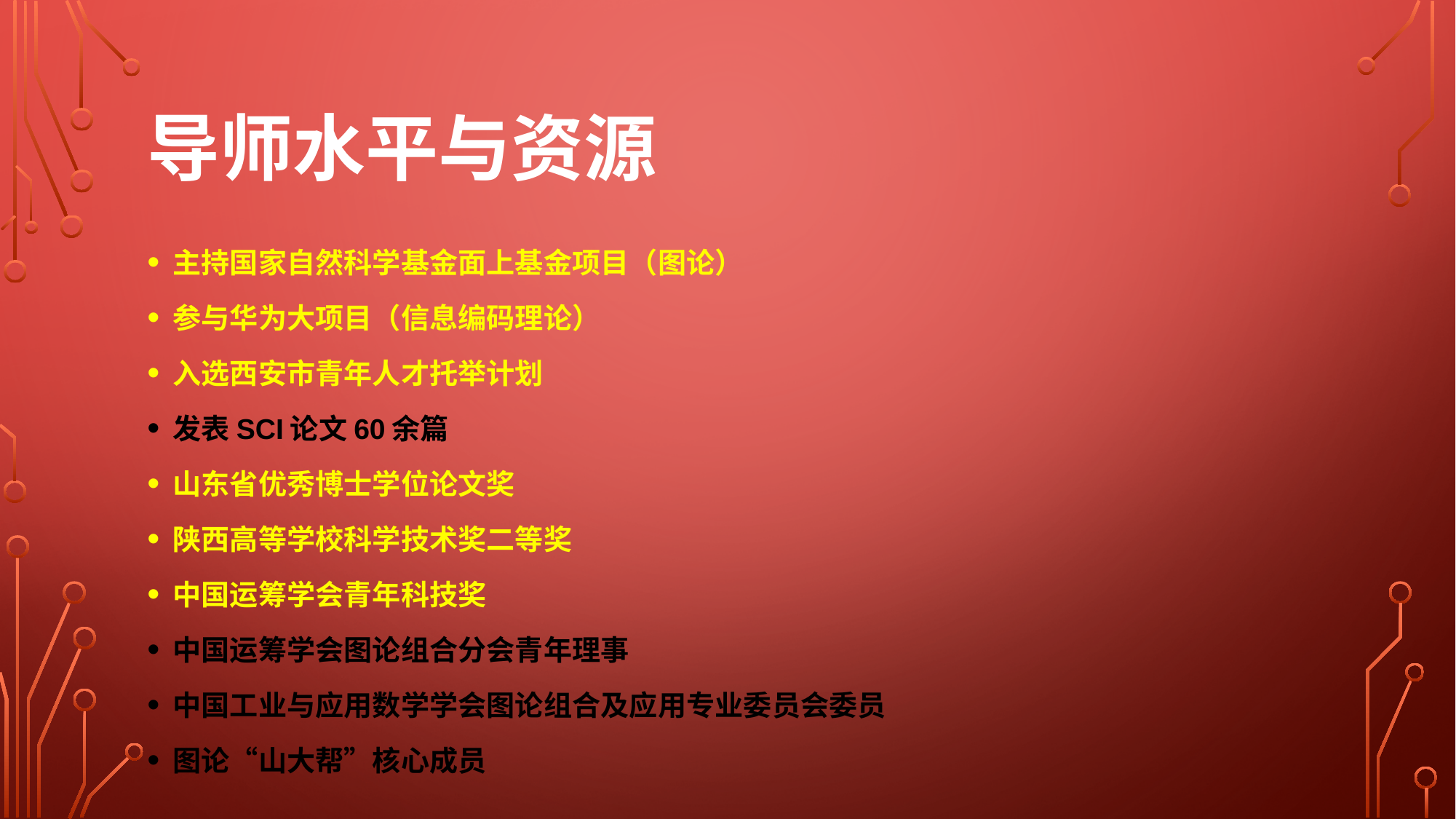

# 导师水平与资源
主持国家自然科学基金面上基金项目（图论）
参与华为大项目（信息编码理论）
入选西安市青年人才托举计划
发表SCI论文60余篇
山东省优秀博士学位论文奖
陕西高等学校科学技术奖二等奖
中国运筹学会青年科技奖
中国运筹学会图论组合分会青年理事
中国工业与应用数学学会图论组合及应用专业委员会委员
图论“山大帮”核心成员